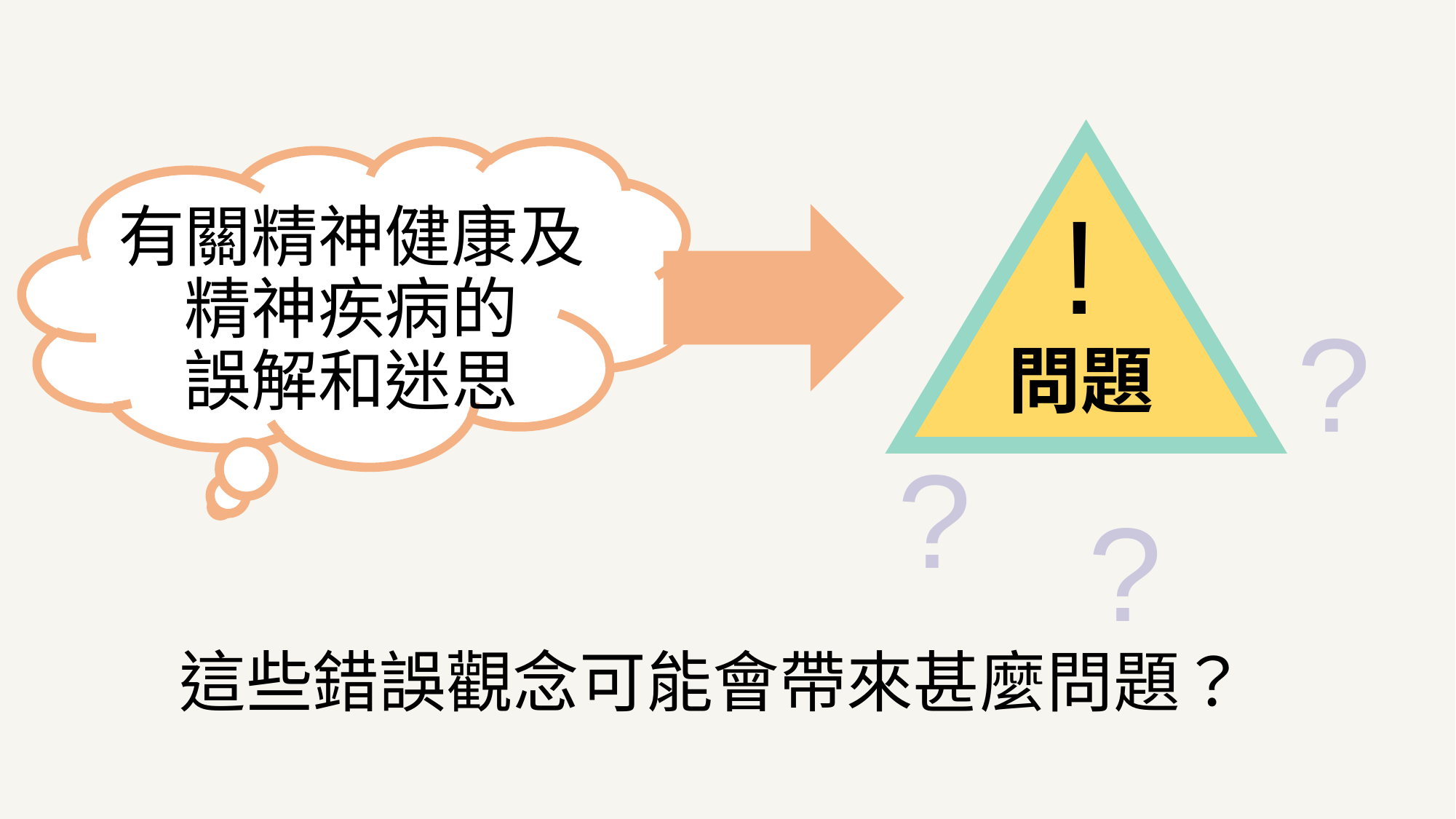

!
有關精神健康及
精神疾病的
誤解和迷思

?
問題
?
?
這些錯誤觀念可能會帶來甚麼問題？